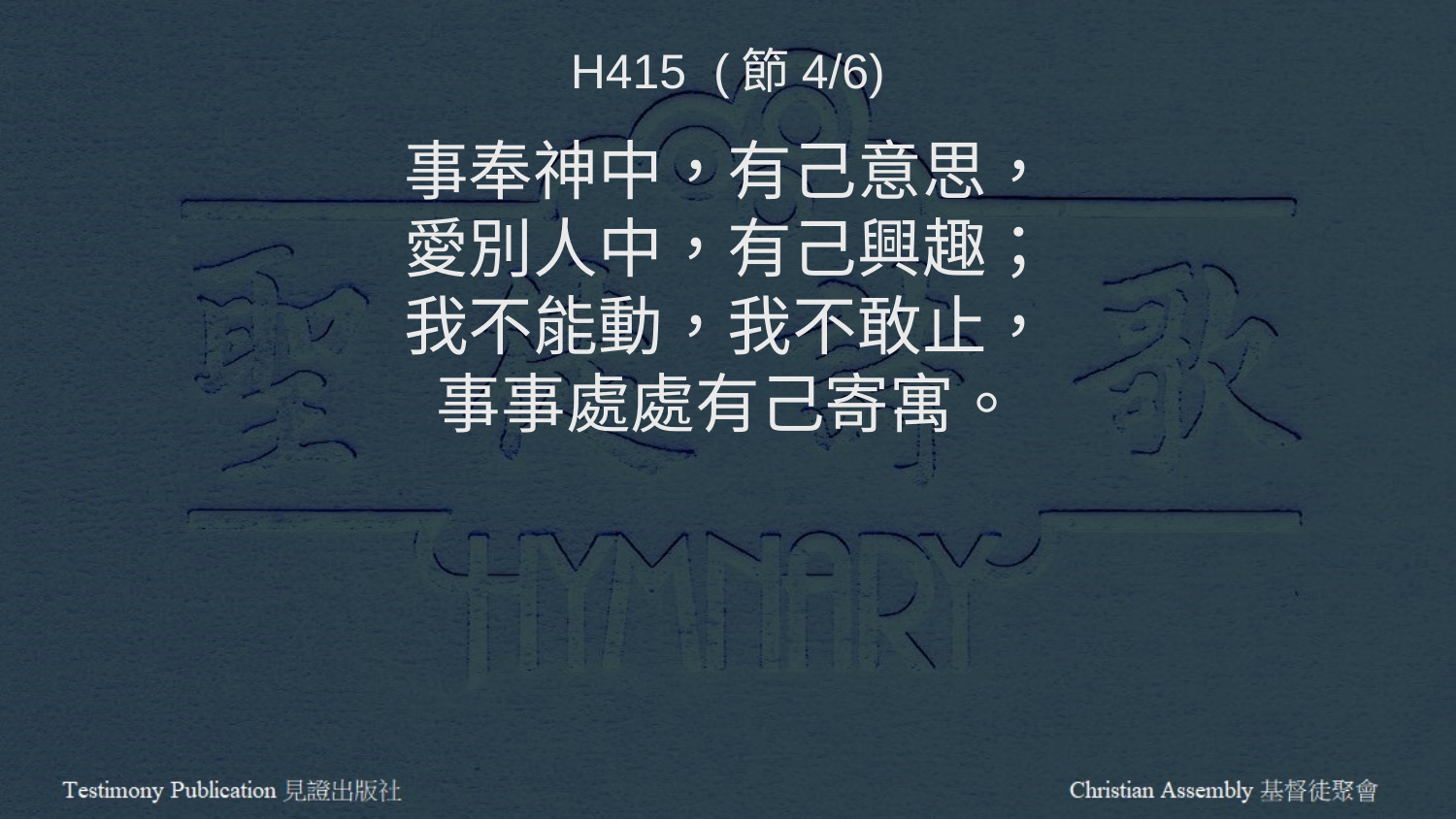

H415  (節4/6)

事奉神中，有己意思，
愛別人中，有己興趣；
我不能動，我不敢止，
事事處處有己寄寓。